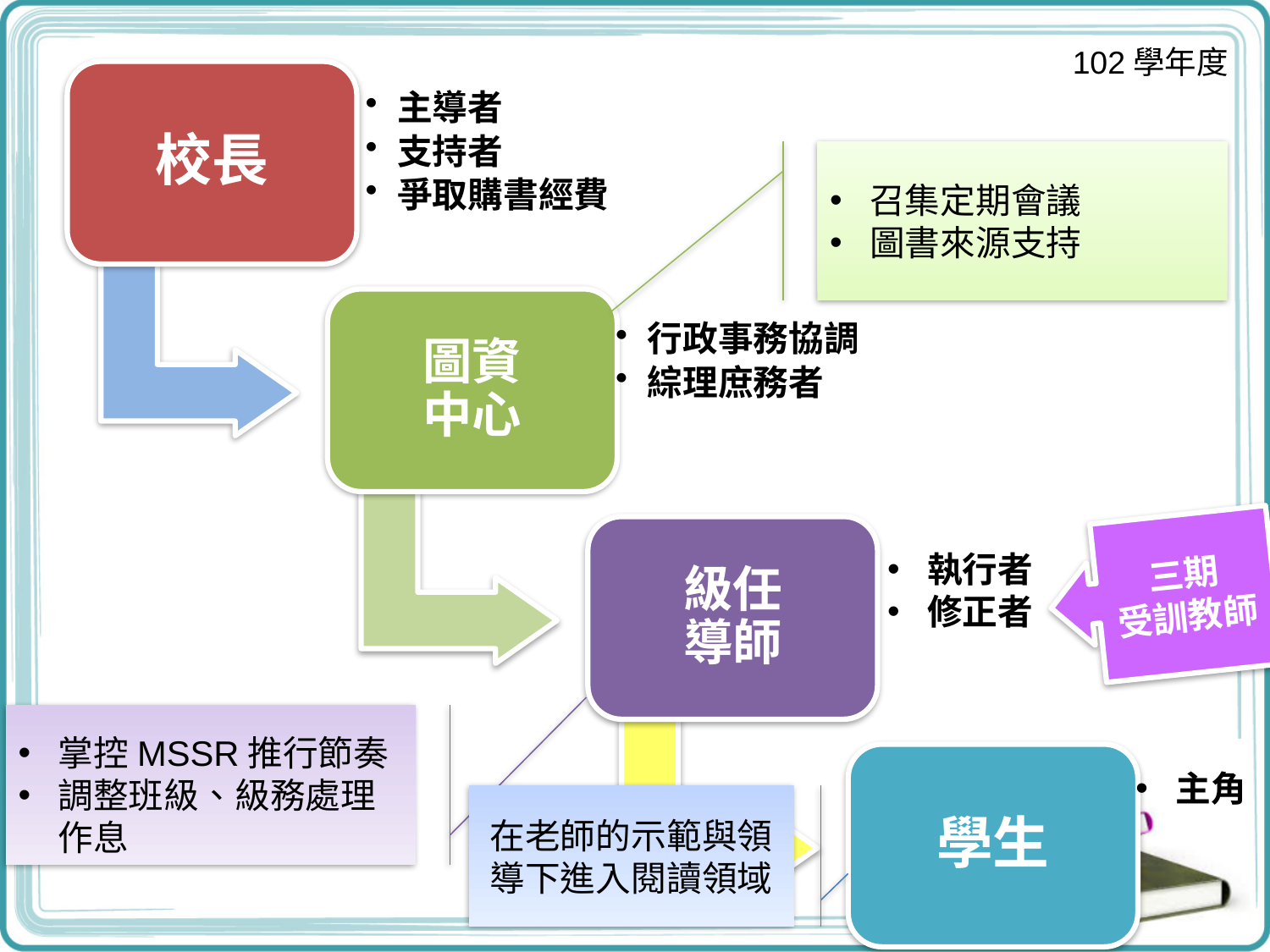

102學年度
校長

主導者
支持者
爭取購書經費

召集定期會議
圖書來源支持

行政事務協調
綜理庶務者

圖資
中心

級任
導師
三期
受訓教師

執行者
修正者

掌控MSSR推行節奏
調整班級、級務處理作息
學生
主角

在老師的示範與領導下進入閱讀領域